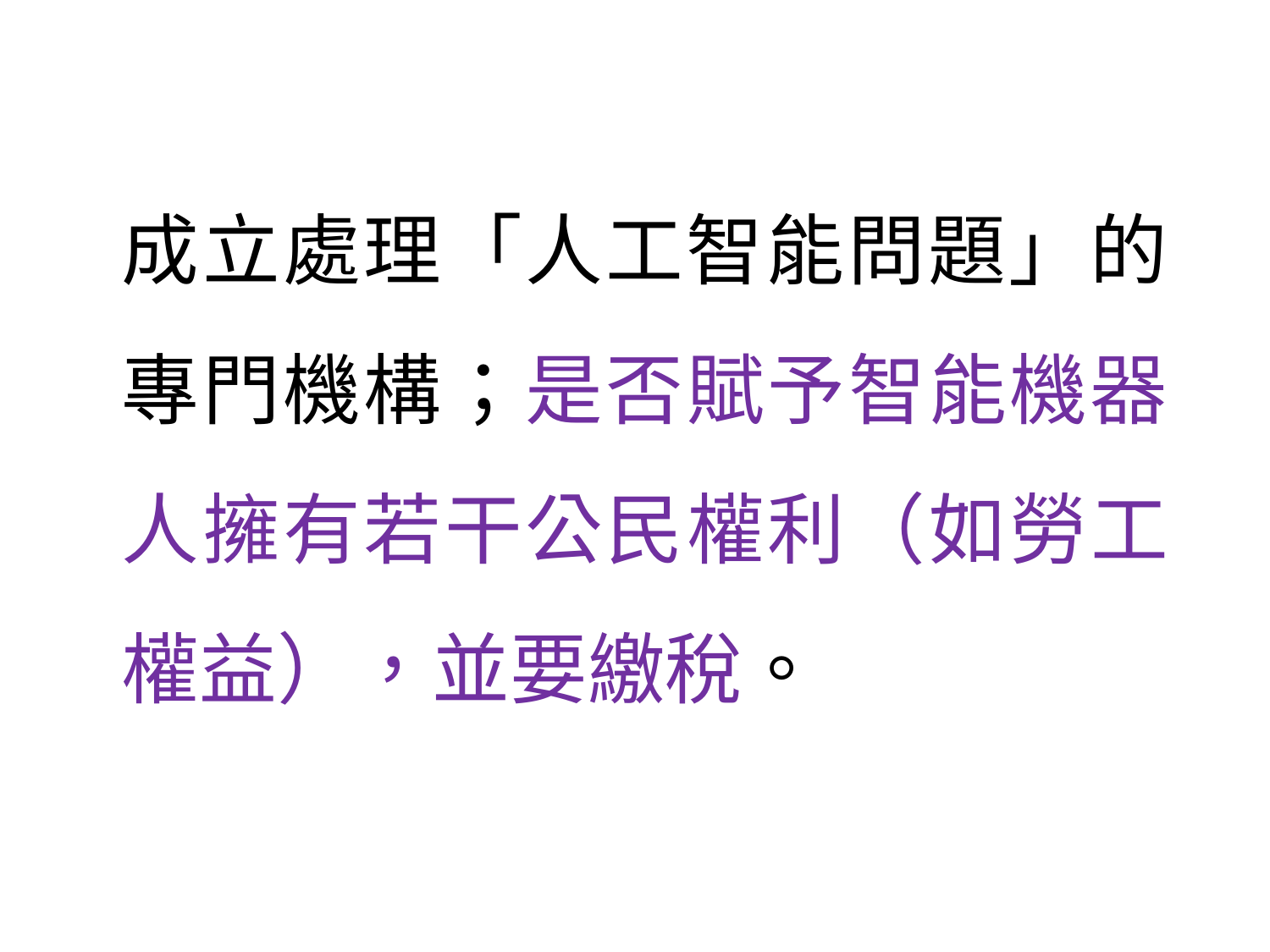

成立處理「人工智能問題」的專門機構；是否賦予智能機器人擁有若干公民權利（如勞工權益），並要繳稅。